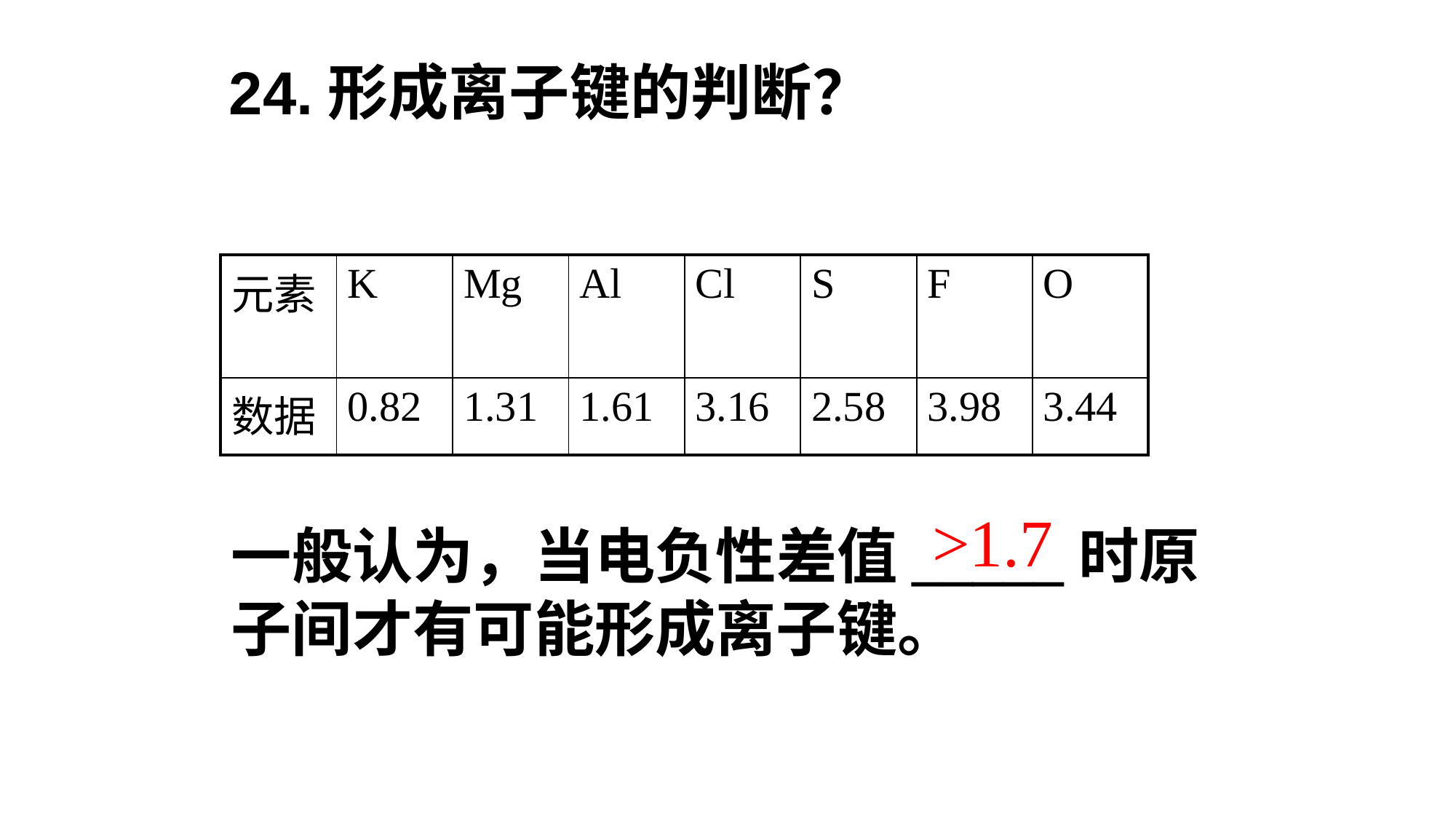

24.形成离子键的判断？
| 元素 | K | Mg | Al | Cl | S | F | O |
| --- | --- | --- | --- | --- | --- | --- | --- |
| 数据 | 0.82 | 1.31 | 1.61 | 3.16 | 2.58 | 3.98 | 3.44 |
>1.7
一般认为，当电负性差值_____时原子间才有可能形成离子键。